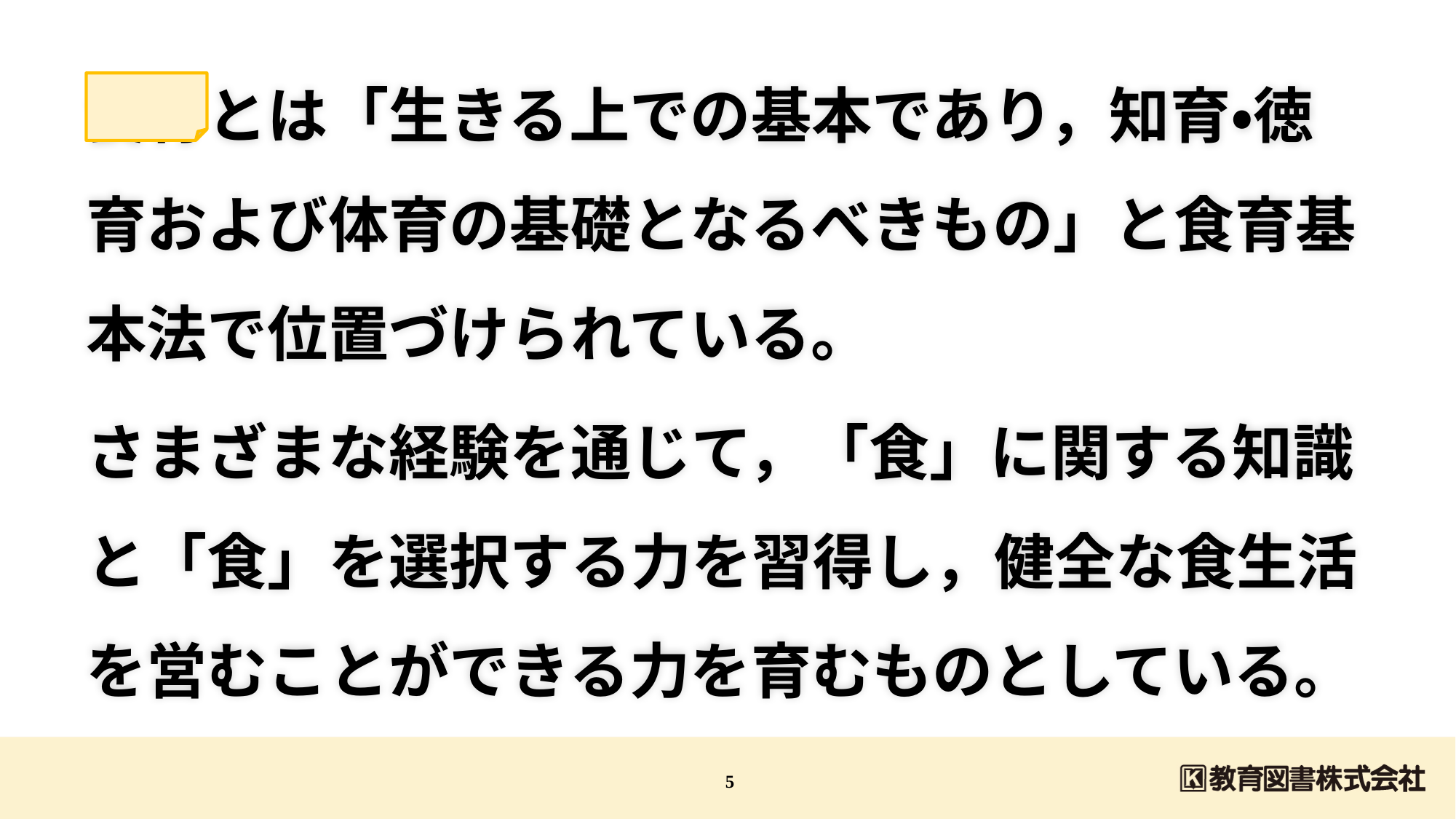

食育とは「生きる上での基本であり，知育・徳育および体育の基礎となるべきもの」と食育基本法で位置づけられている。
さまざまな経験を通じて，「食」に関する知識と「食」を選択する力を習得し，健全な食生活を営むことができる力を育むものとしている。

5